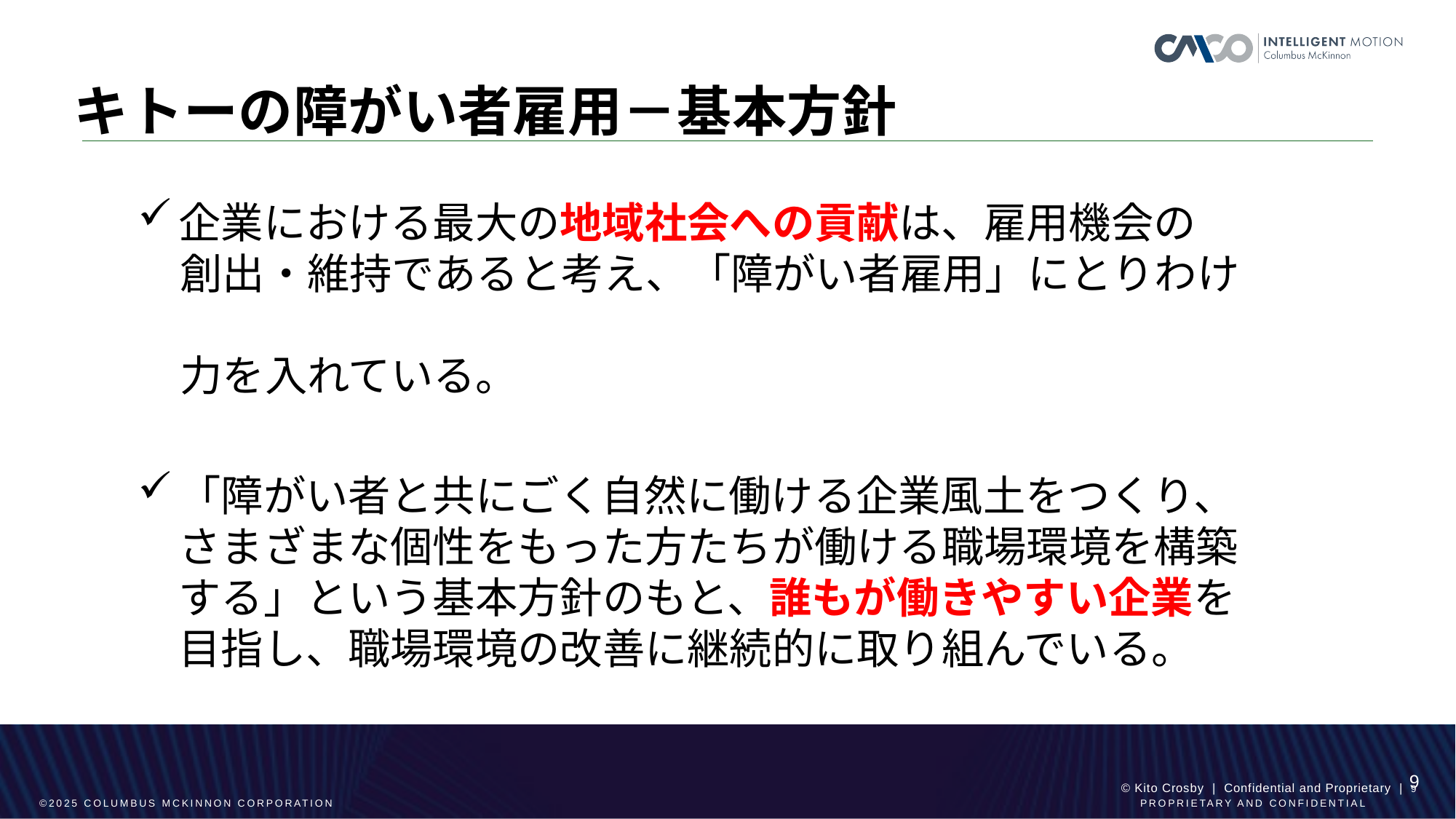

# キトーの障がい者雇用－基本方針
企業における最大の地域社会への貢献は、雇用機会の
　創出・維持であると考え、「障がい者雇用」にとりわけ
　力を入れている。

「障がい者と共にごく自然に働ける企業風土をつくり、さまざまな個性をもった方たちが働ける職場環境を構築する」という基本方針のもと、誰もが働きやすい企業を目指し、職場環境の改善に継続的に取り組んでいる。
9